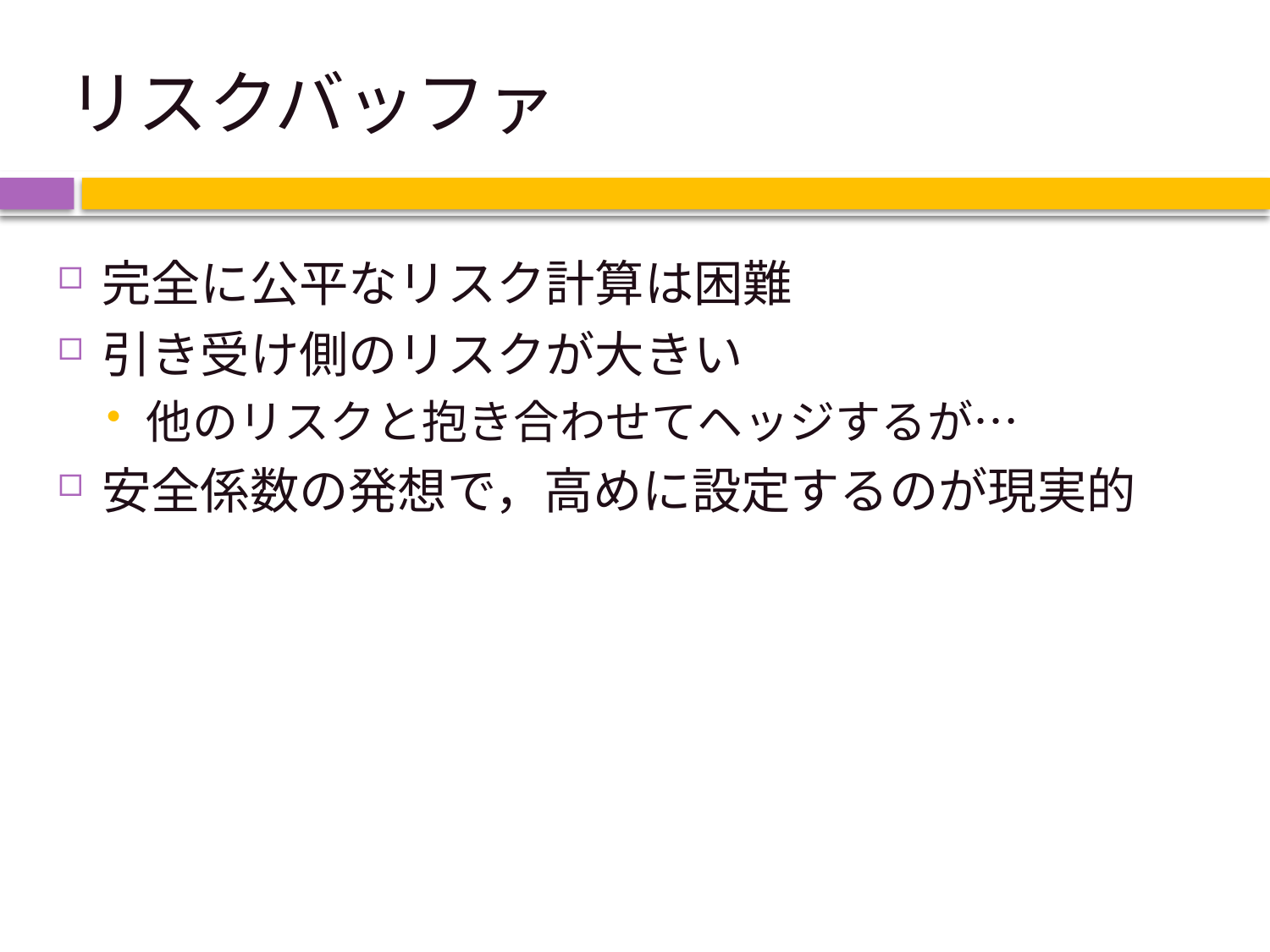

# リスクバッファ
完全に公平なリスク計算は困難
引き受け側のリスクが大きい
他のリスクと抱き合わせてヘッジするが…
安全係数の発想で，高めに設定するのが現実的